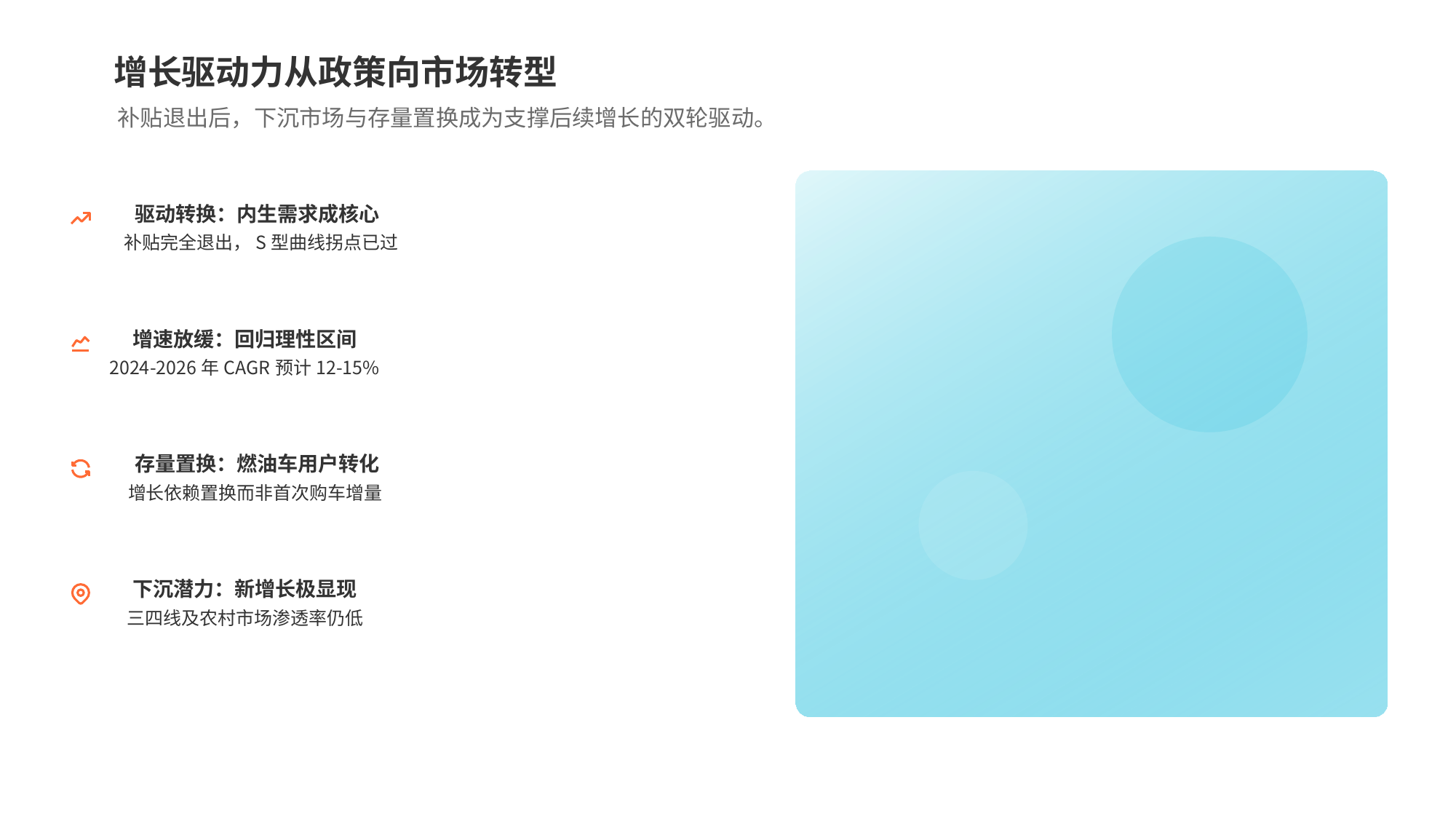

增长驱动力从政策向市场转型
补贴退出后，下沉市场与存量置换成为支撑后续增长的双轮驱动。

驱动转换：内生需求成核心

补贴完全退出，S型曲线拐点已过
增速放缓：回归理性区间

2024-2026年CAGR预计12-15%
存量置换：燃油车用户转化

增长依赖置换而非首次购车增量
下沉潜力：新增长极显现

三四线及农村市场渗透率仍低